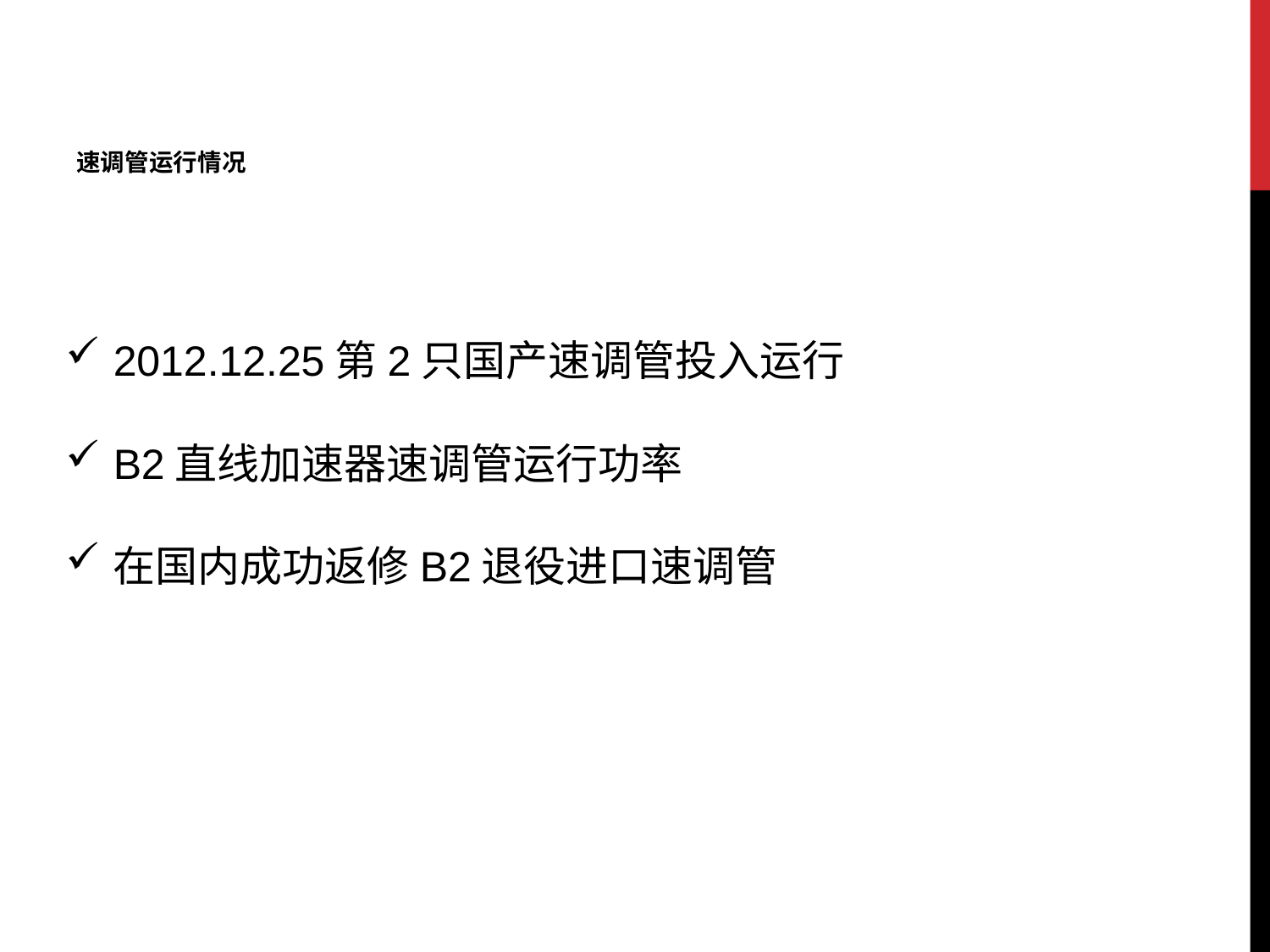

# 速调管运行情况
2012.12.25第2只国产速调管投入运行

B2直线加速器速调管运行功率

在国内成功返修B2退役进口速调管